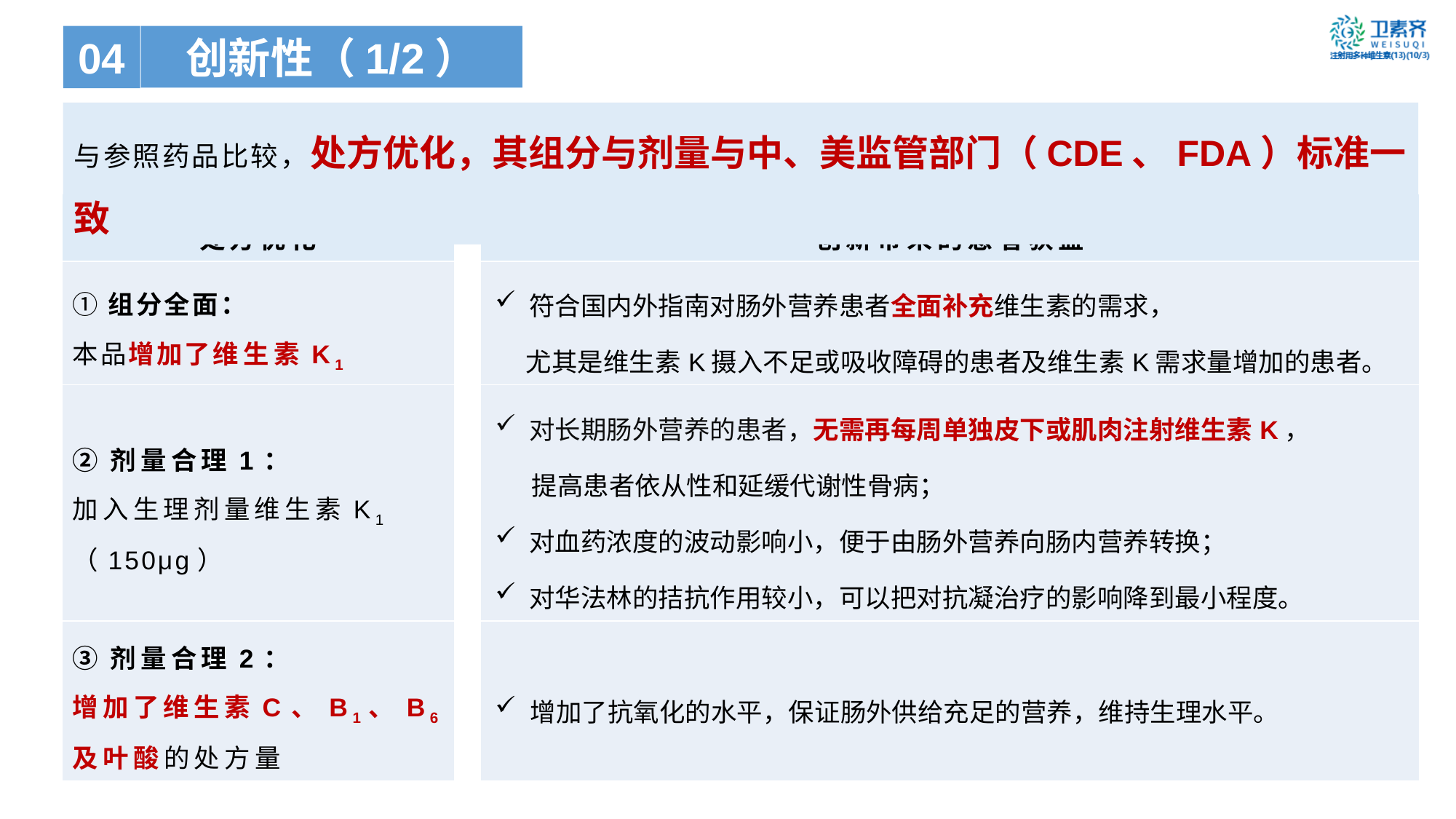

04
创新性（1/2）
与参照药品比较，处方优化，其组分与剂量与中、美监管部门（CDE、FDA）标准一致
| 处方优化 |  | 创新带来的患者获益 |
| --- | --- | --- |
| ①组分全面： 本品增加了维生素K1 |  | 符合国内外指南对肠外营养患者全面补充维生素的需求， 尤其是维生素K摄入不足或吸收障碍的患者及维生素K需求量增加的患者。 |
| ②剂量合理1： 加入生理剂量维生素K1 （150μg） |  | 对长期肠外营养的患者，无需再每周单独皮下或肌肉注射维生素K， 提高患者依从性和延缓代谢性骨病； 对血药浓度的波动影响小，便于由肠外营养向肠内营养转换； 对华法林的拮抗作用较小，可以把对抗凝治疗的影响降到最小程度。 |
| ③剂量合理2： 增加了维生素C、B1、B6 及叶酸的处方量 |  | 增加了抗氧化的水平，保证肠外供给充足的营养，维持生理水平。 |